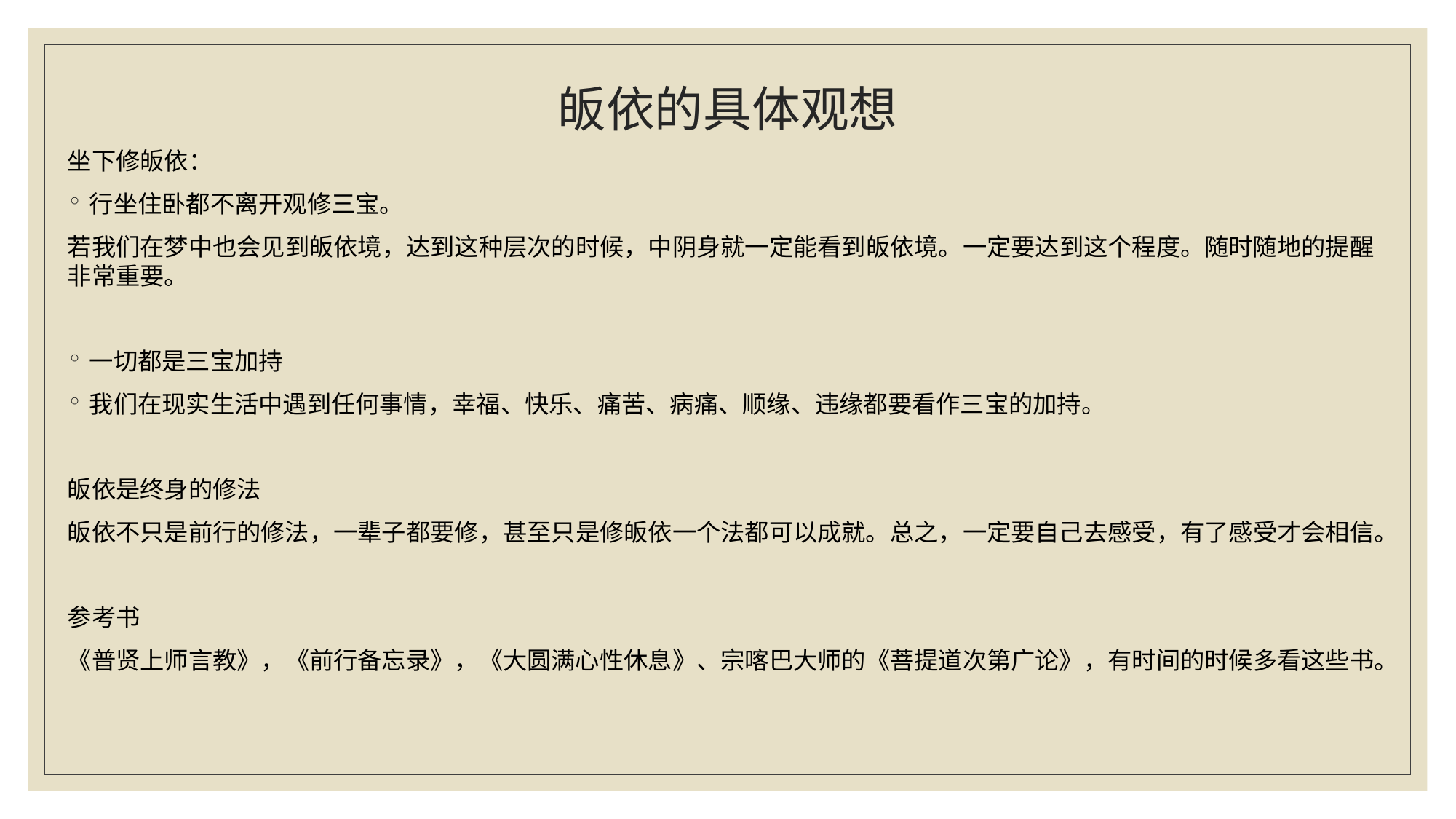

# 皈依的具体观想
坐下修皈依：
行坐住卧都不离开观修三宝。
若我们在梦中也会见到皈依境，达到这种层次的时候，中阴身就一定能看到皈依境。一定要达到这个程度。随时随地的提醒非常重要。

一切都是三宝加持
我们在现实生活中遇到任何事情，幸福、快乐、痛苦、病痛、顺缘、违缘都要看作三宝的加持。

皈依是终身的修法
皈依不只是前行的修法，一辈子都要修，甚至只是修皈依一个法都可以成就。总之，一定要自己去感受，有了感受才会相信。

参考书
《普贤上师言教》，《前行备忘录》，《大圆满心性休息》、宗喀巴大师的《菩提道次第广论》，有时间的时候多看这些书。